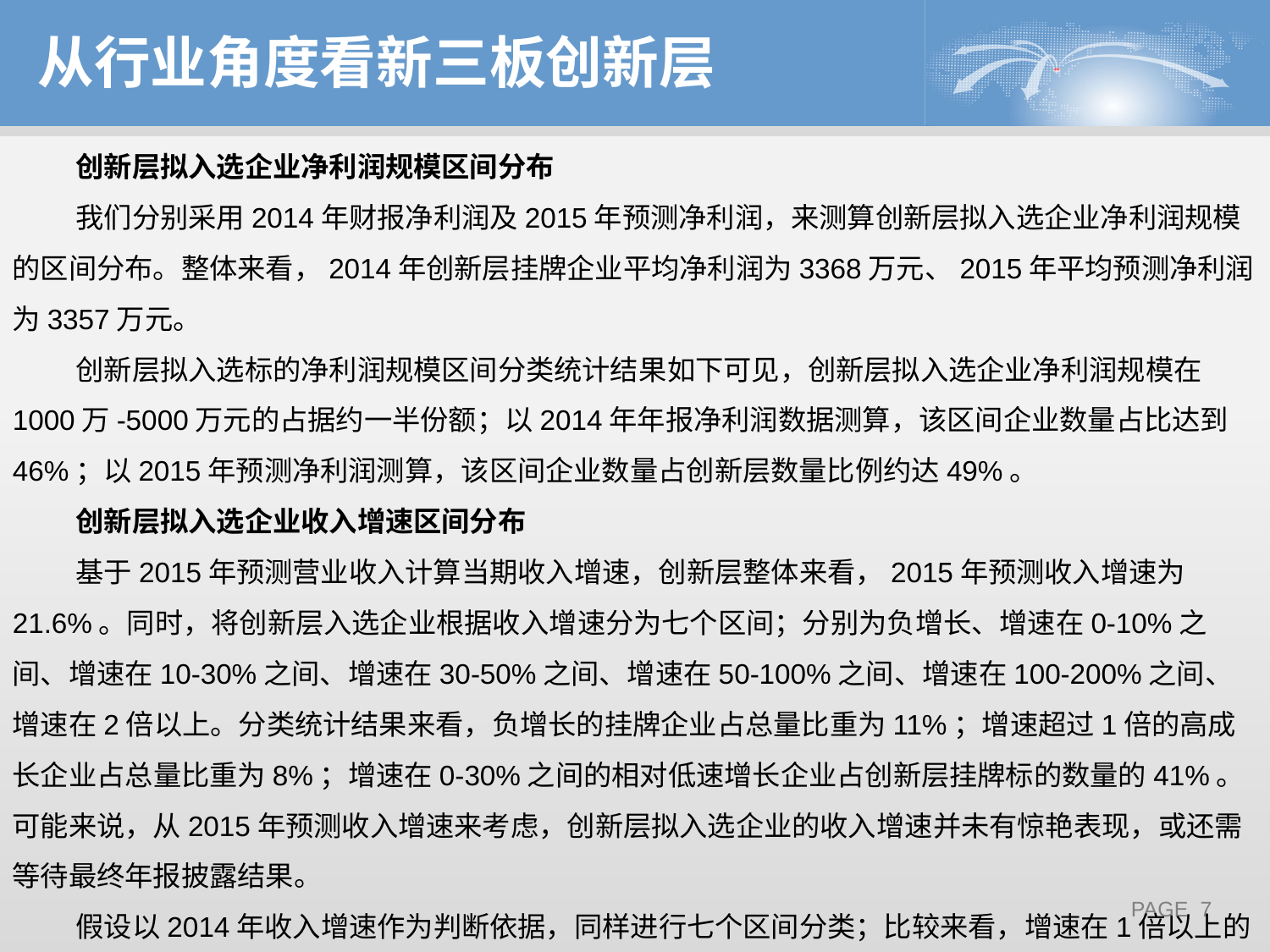

从行业角度看新三板创新层
创新层拟入选企业净利润规模区间分布
我们分别采用2014年财报净利润及2015年预测净利润，来测算创新层拟入选企业净利润规模的区间分布。整体来看，2014年创新层挂牌企业平均净利润为3368万元、2015年平均预测净利润为3357万元。
创新层拟入选标的净利润规模区间分类统计结果如下可见，创新层拟入选企业净利润规模在1000万-5000万元的占据约一半份额；以2014年年报净利润数据测算，该区间企业数量占比达到46%；以2015年预测净利润测算，该区间企业数量占创新层数量比例约达49%。
创新层拟入选企业收入增速区间分布
基于2015年预测营业收入计算当期收入增速，创新层整体来看，2015年预测收入增速为21.6%。同时，将创新层入选企业根据收入增速分为七个区间；分别为负增长、增速在0-10%之间、增速在10-30%之间、增速在30-50%之间、增速在50-100%之间、增速在100-200%之间、增速在2倍以上。分类统计结果来看，负增长的挂牌企业占总量比重为11%；增速超过1倍的高成长企业占总量比重为8%；增速在0-30%之间的相对低速增长企业占创新层挂牌标的数量的41%。可能来说，从2015年预测收入增速来考虑，创新层拟入选企业的收入增速并未有惊艳表现，或还需等待最终年报披露结果。
假设以2014年收入增速作为判断依据，同样进行七个区间分类；比较来看，增速在1倍以上的高成长挂牌企业数量占比达到30%；增速在0-30%区间的低速增长企业数量占比则降至26.7%。